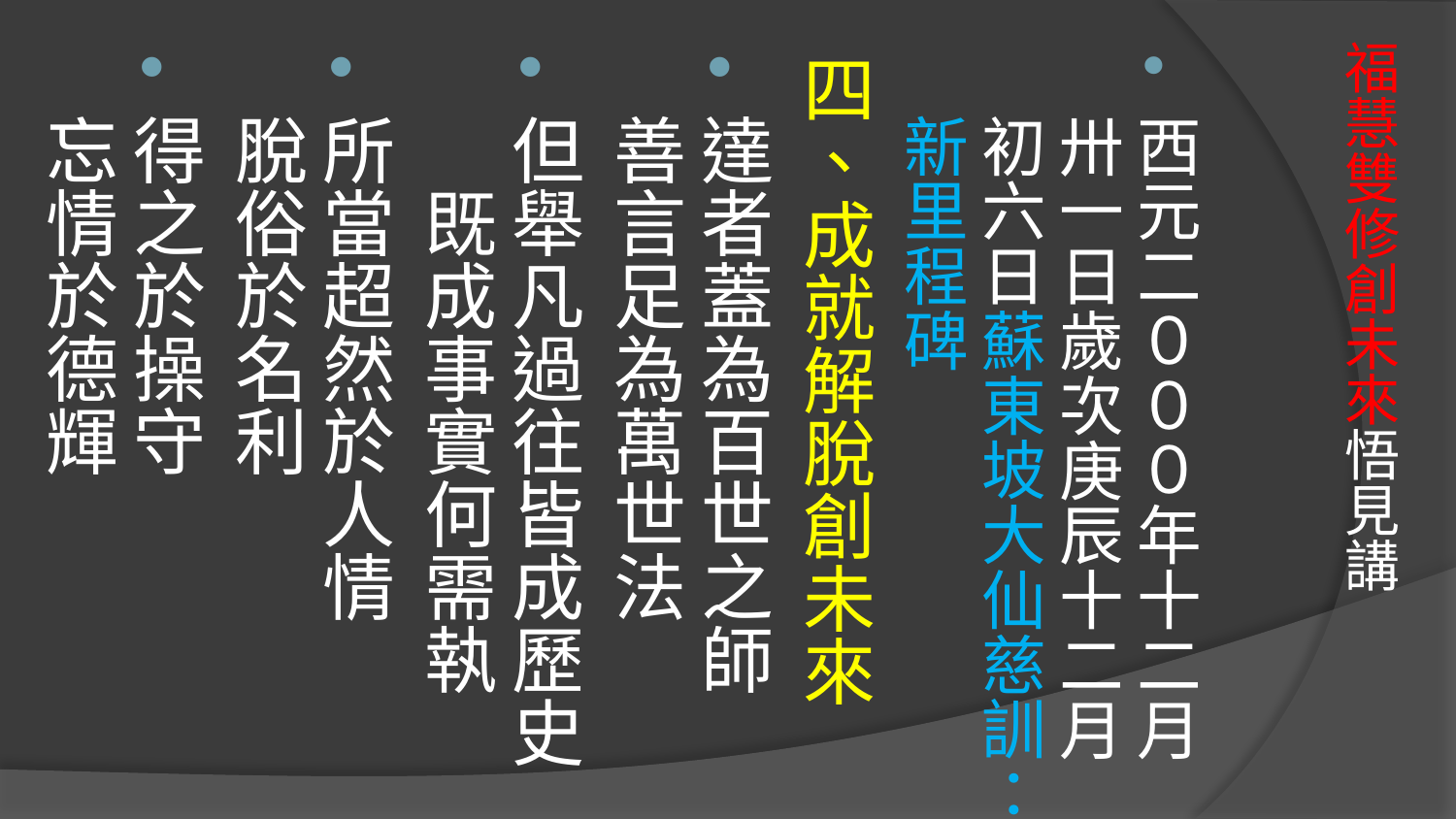

西元二０００年十二月卅一日歲次庚辰十二月初六日蘇東坡大仙慈訓：新里程碑
四、成就解脫創未來
達者蓋為百世之師　善言足為萬世法
但舉凡過往皆成歷史　既成事實何需執
所當超然於人情　 脫俗於名利
得之於操守　            忘情於德輝
# 福慧雙修創未來悟見講